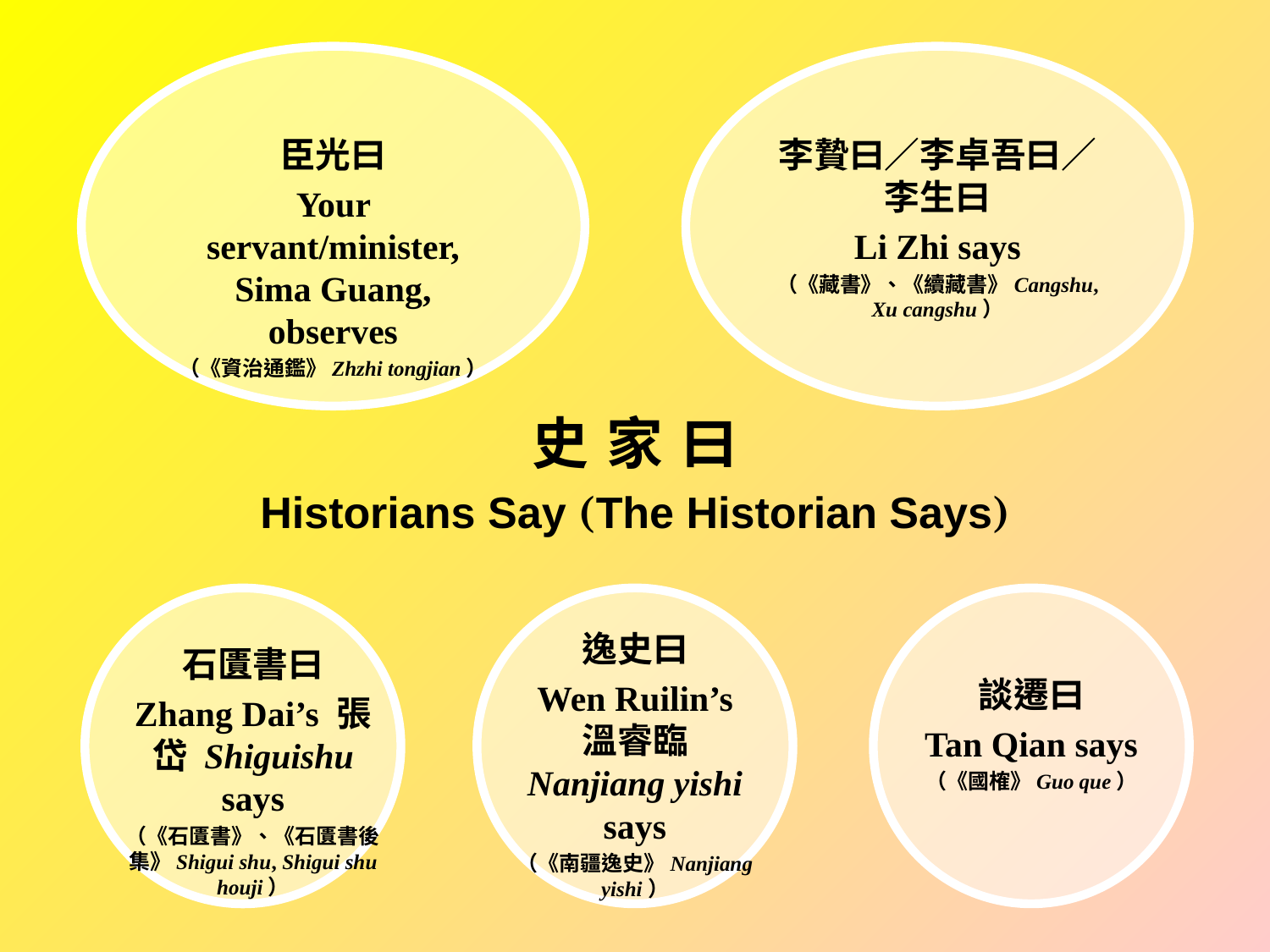

臣光曰
Your servant/minister, Sima Guang, observes
（《資治通鑑》Zhzhi tongjian）
李贄曰／李卓吾曰／李生曰
Li Zhi says
（《藏書》、《續藏書》Cangshu, Xu cangshu）
史家曰
Historians Say (The Historian Says)

逸史曰
Wen Ruilin’s 溫睿臨 Nanjiang yishi says
（《南疆逸史》Nanjiang yishi）
石匱書曰
Zhang Dai’s 張岱 Shiguishu says
（《石匱書》、《石匱書後集》Shigui shu, Shigui shu houji）
談遷曰
Tan Qian says
（《國榷》Guo que）